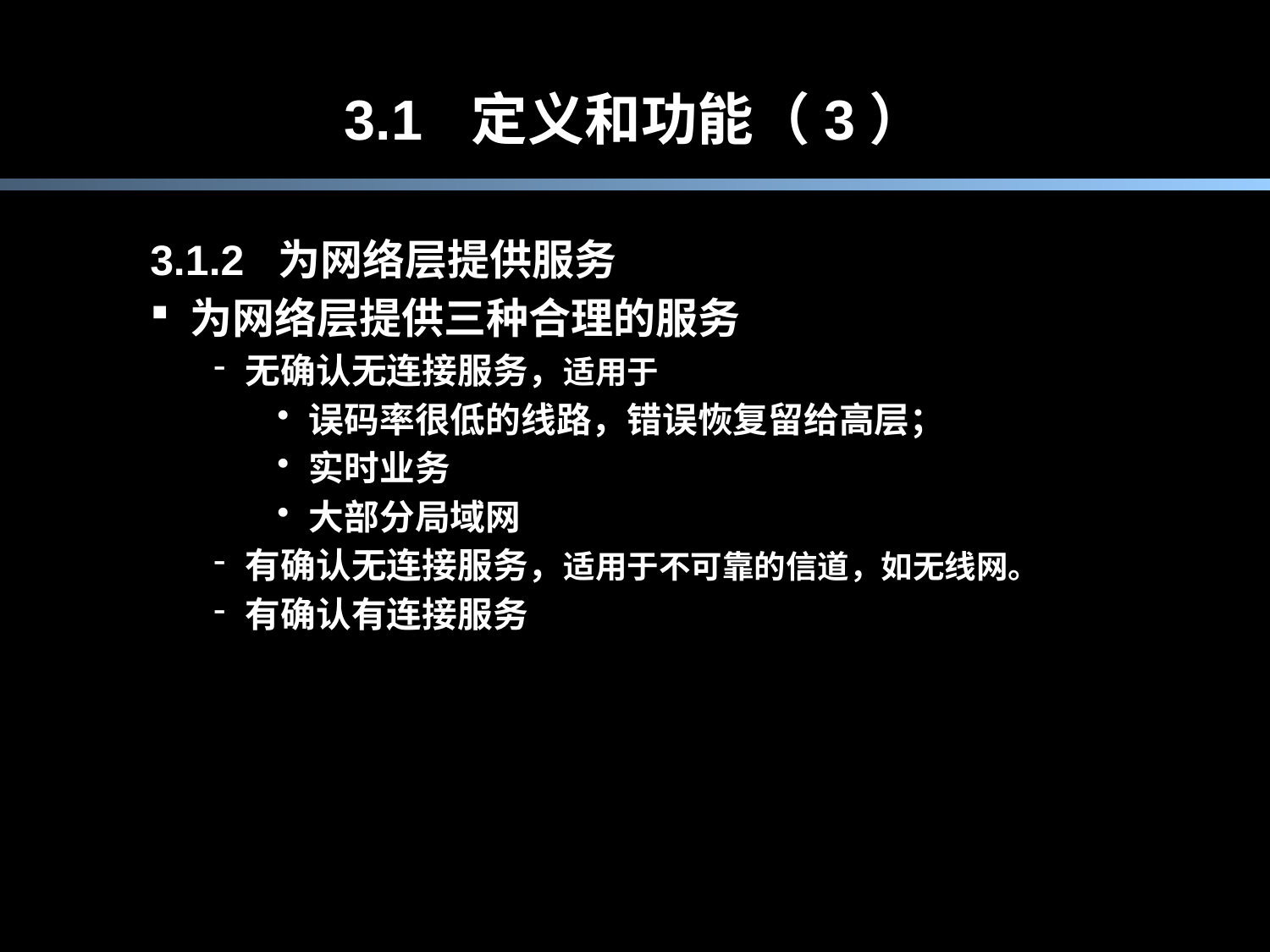

# 3.1	定义和功能（3）
3.1.2  为网络层提供服务
为网络层提供三种合理的服务
无确认无连接服务，适用于
误码率很低的线路，错误恢复留给高层；
实时业务
大部分局域网
有确认无连接服务，适用于不可靠的信道，如无线网。
有确认有连接服务